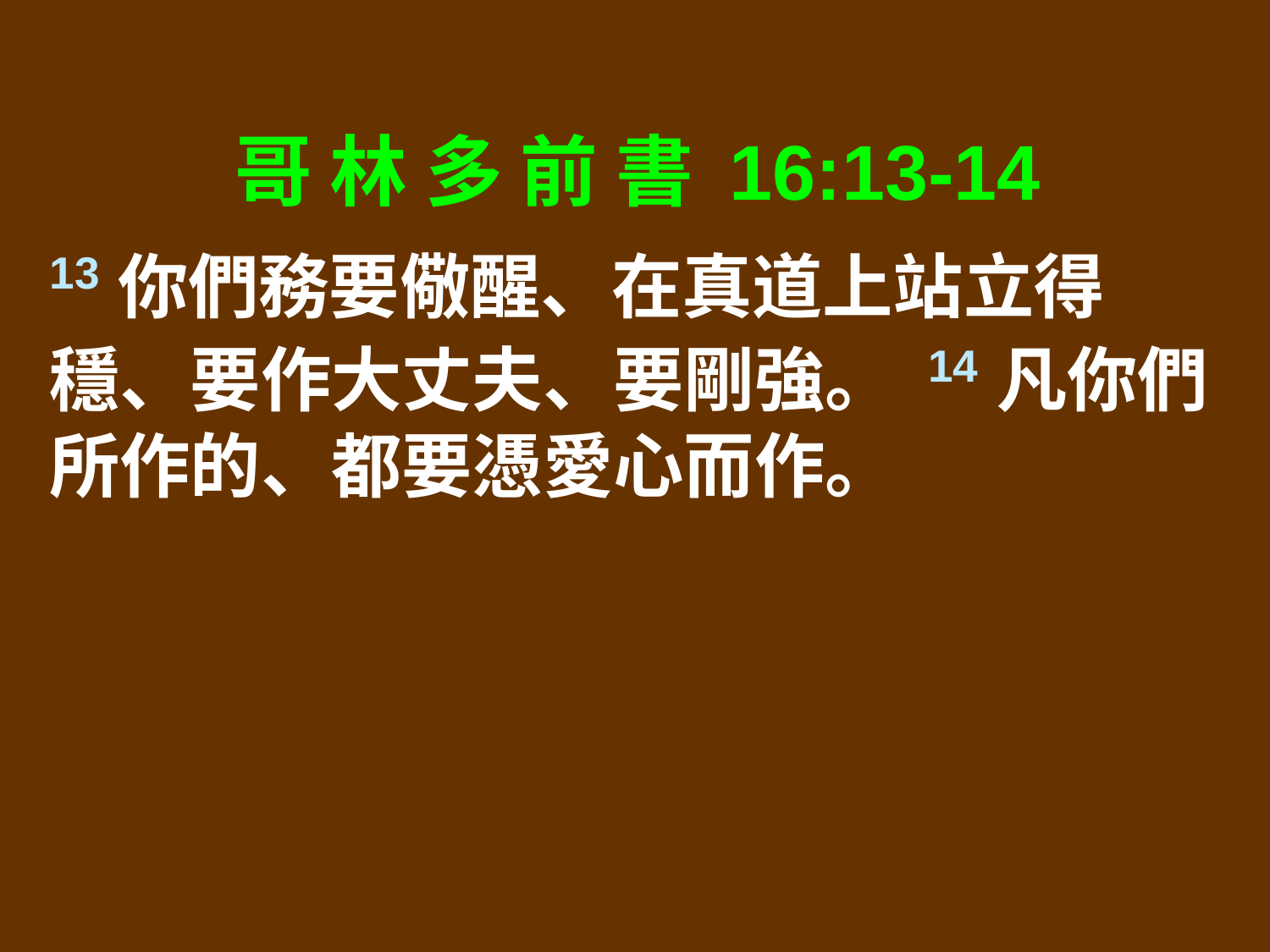

哥 林 多 前 書 16:13-14
13你們務要儆醒、在真道上站立得穩、要作大丈夫、要剛強。 14凡你們所作的、都要憑愛心而作。